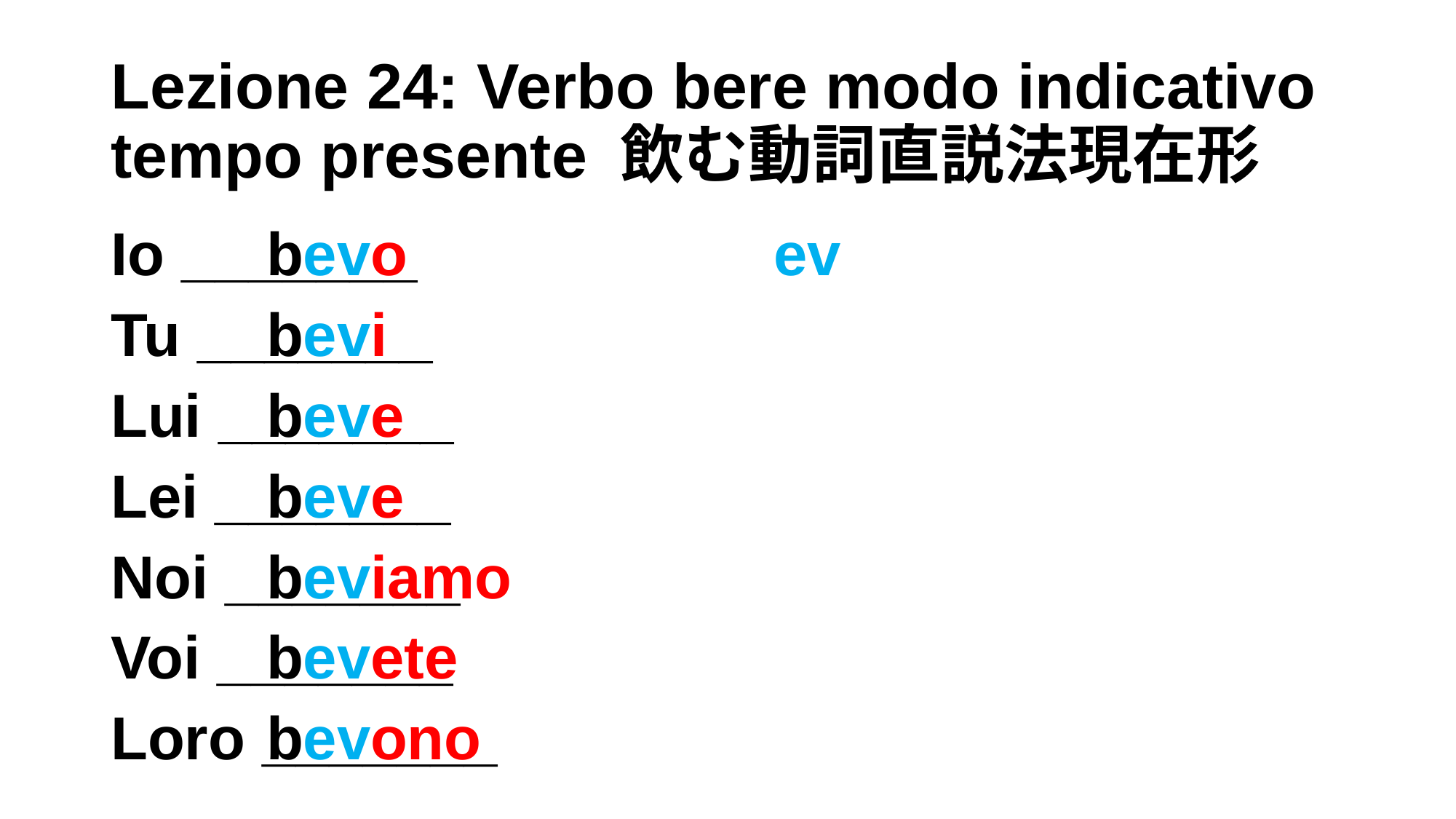

# Lezione 24: Verbo bere modo indicativo tempo presente 飲む動詞直説法現在形
Io _______
Tu _______
Lui _______
Lei _______
Noi _______
Voi _______
Loro _______

bevo
bevi
beve
beve
beviamo
bevete
bevono

ev